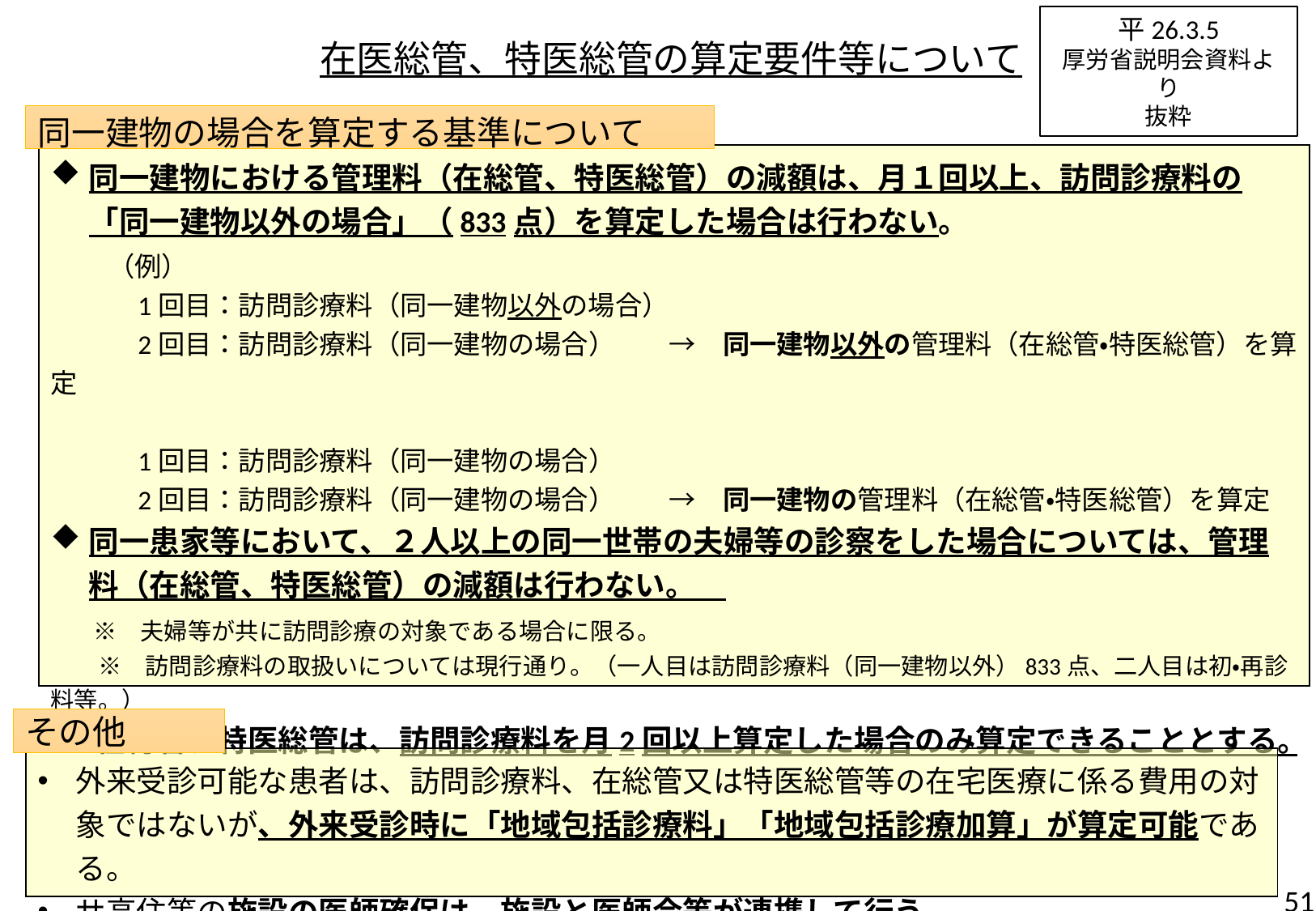

平26.3.5
厚労省説明会資料より
抜粋
在医総管、特医総管の算定要件等について
同一建物の場合を算定する基準について
同一建物における管理料（在総管、特医総管）の減額は、月１回以上、訪問診療料の「同一建物以外の場合」（833点）を算定した場合は行わない。
　　（例）
　　　1回目：訪問診療料（同一建物以外の場合）
　　　2回目：訪問診療料（同一建物の場合）　　→　同一建物以外の管理料（在総管・特医総管）を算定

　　　1回目：訪問診療料（同一建物の場合）
　　　2回目：訪問診療料（同一建物の場合）　　→　同一建物の管理料（在総管・特医総管）を算定
同一患家等において、２人以上の同一世帯の夫婦等の診察をした場合については、管理料（在総管、特医総管）の減額は行わない。
　  ※　夫婦等が共に訪問診療の対象である場合に限る。
　　※　訪問診療料の取扱いについては現行通り。（一人目は訪問診療料（同一建物以外）833点、二人目は初・再診料等。）
在総管、特医総管は、訪問診療料を月2回以上算定した場合のみ算定できることとする。
その他
外来受診可能な患者は、訪問診療料、在総管又は特医総管等の在宅医療に係る費用の対象ではないが、外来受診時に「地域包括診療料」「地域包括診療加算」が算定可能である。
サ高住等の施設の医師確保は、施設と医師会等が連携して行う。

51